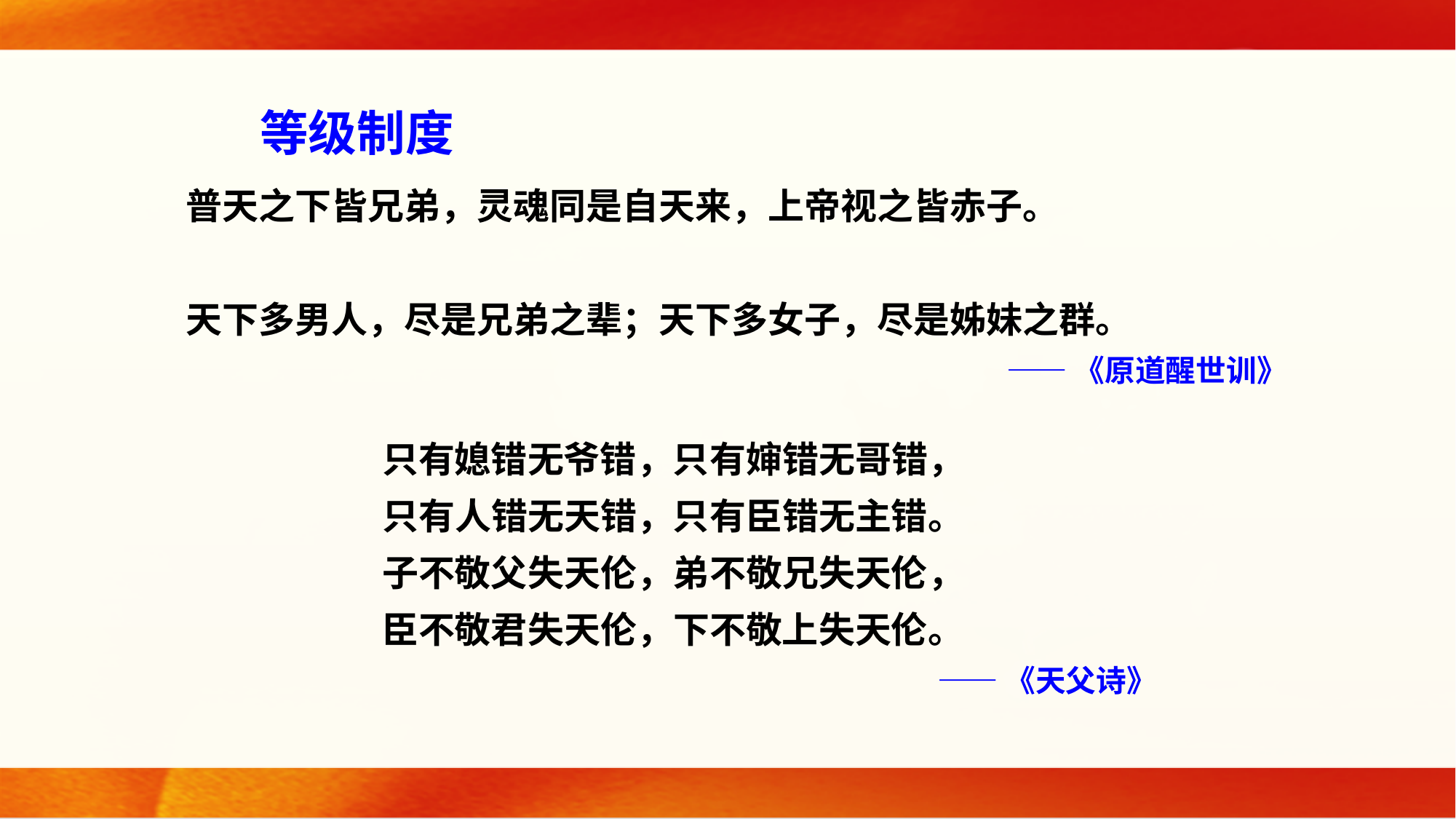

等级制度
普天之下皆兄弟，灵魂同是自天来，上帝视之皆赤子。

天下多男人，尽是兄弟之辈；天下多女子，尽是姊妹之群。
     ——《原道醒世训》
只有媳错无爷错，只有婶错无哥错，
只有人错无天错，只有臣错无主错。
子不敬父失天伦，弟不敬兄失天伦，
臣不敬君失天伦，下不敬上失天伦。
 ——《天父诗》